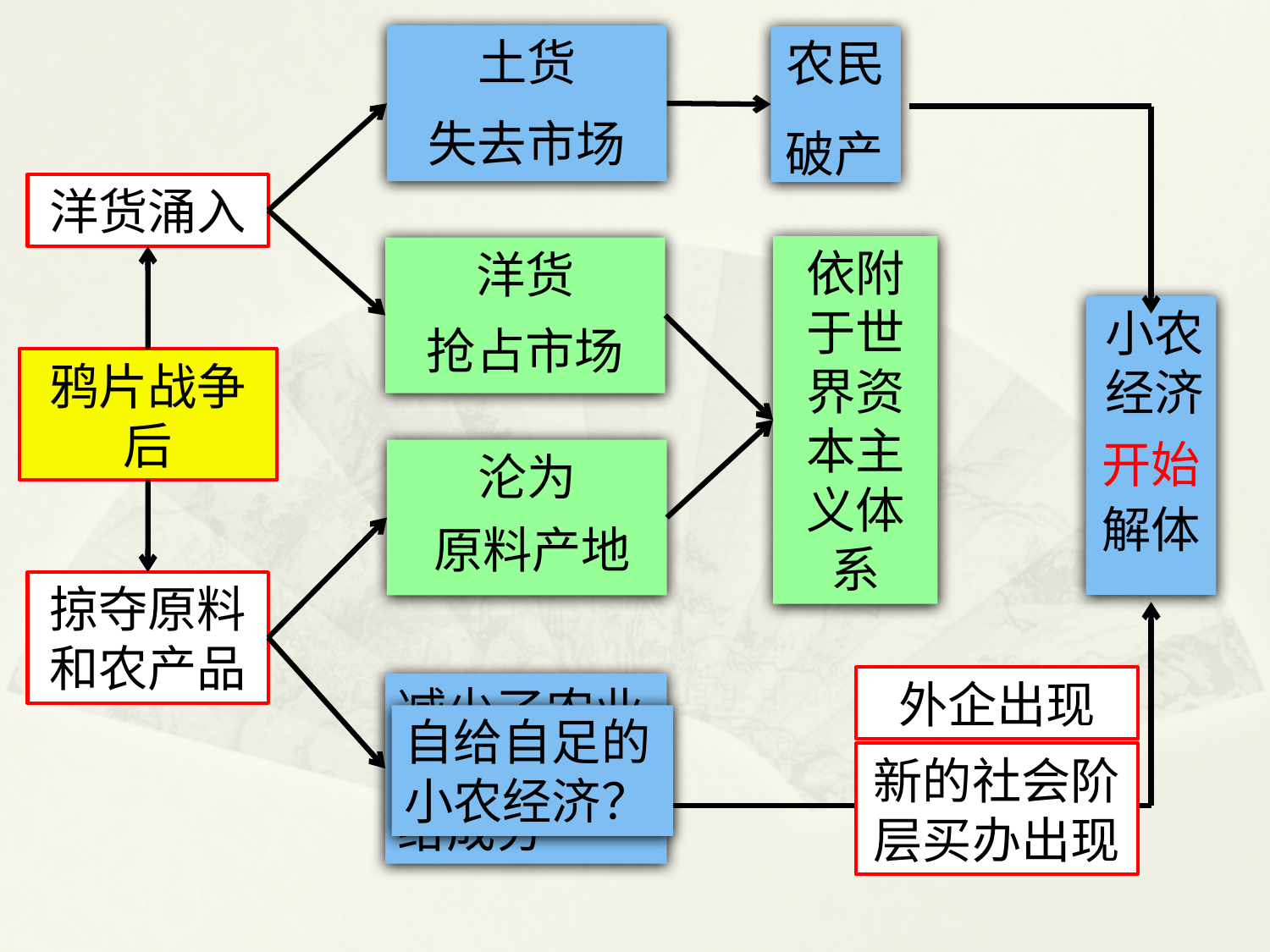

土货

农民

失去市场
破产
洋货涌入
依附于世界资本主义体系
洋货

小农经济

抢占市场
鸦片战争后
沦为

开始
解体
原料产地
掠夺原料和农产品
外企出现
减少了农业经济中的自给成分
自给自足的小农经济？
新的社会阶层买办出现